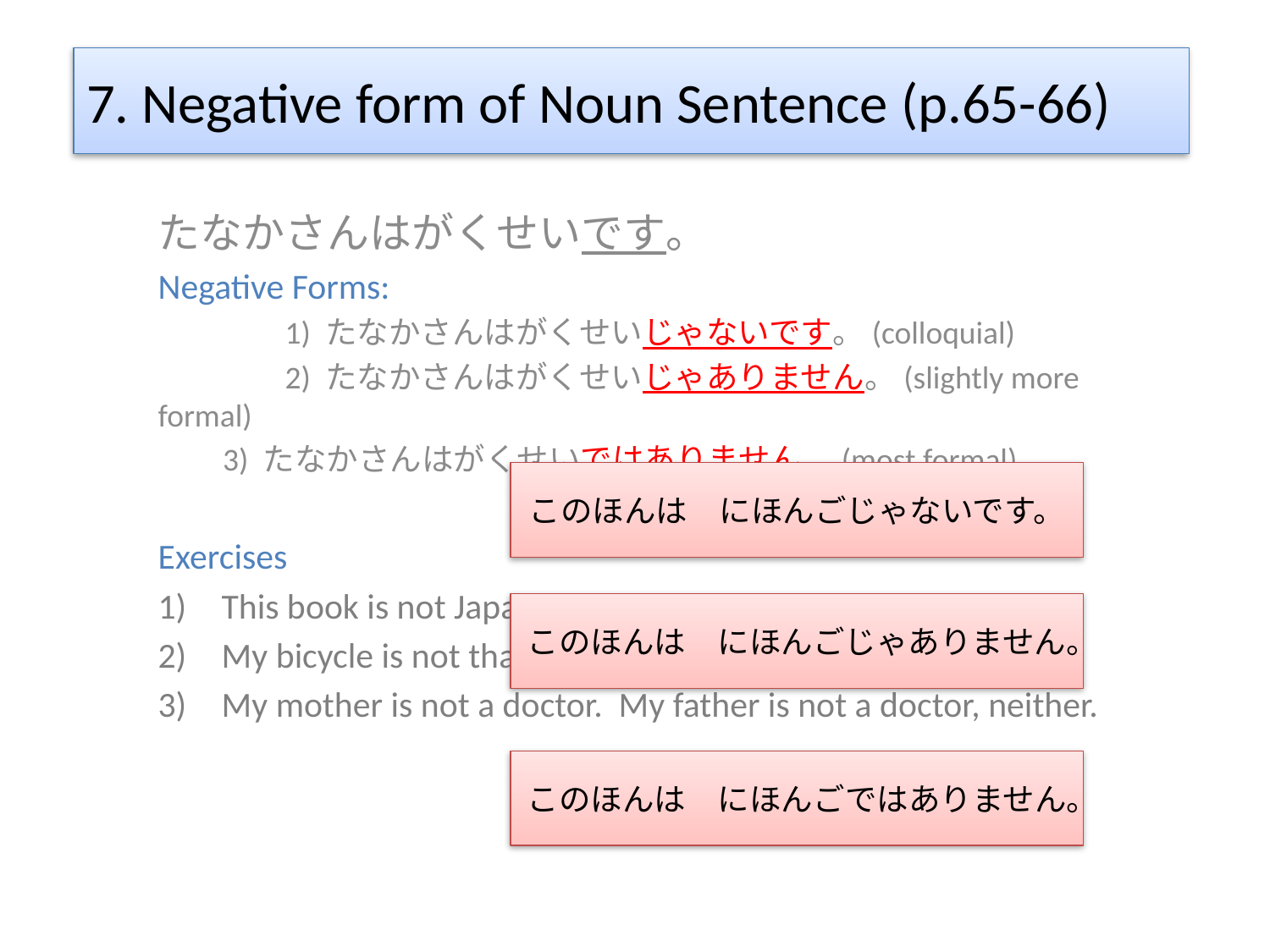

# 7. Negative form of Noun Sentence (p.65-66)
たなかさんはがくせいです。
Negative Forms:
	1) たなかさんはがくせいじゃないです。(colloquial)
	2) たなかさんはがくせいじゃありません。(slightly more formal)
         3) たなかさんはがくせいではありません。(most formal)

Exercises
This book is not Japanese.
My bicycle is not that one (over there).
My mother is not a doctor.  My father is not a doctor, neither.

このほんは　にほんごじゃないです。
このほんは　にほんごじゃありません。
このほんは　にほんごではありません。